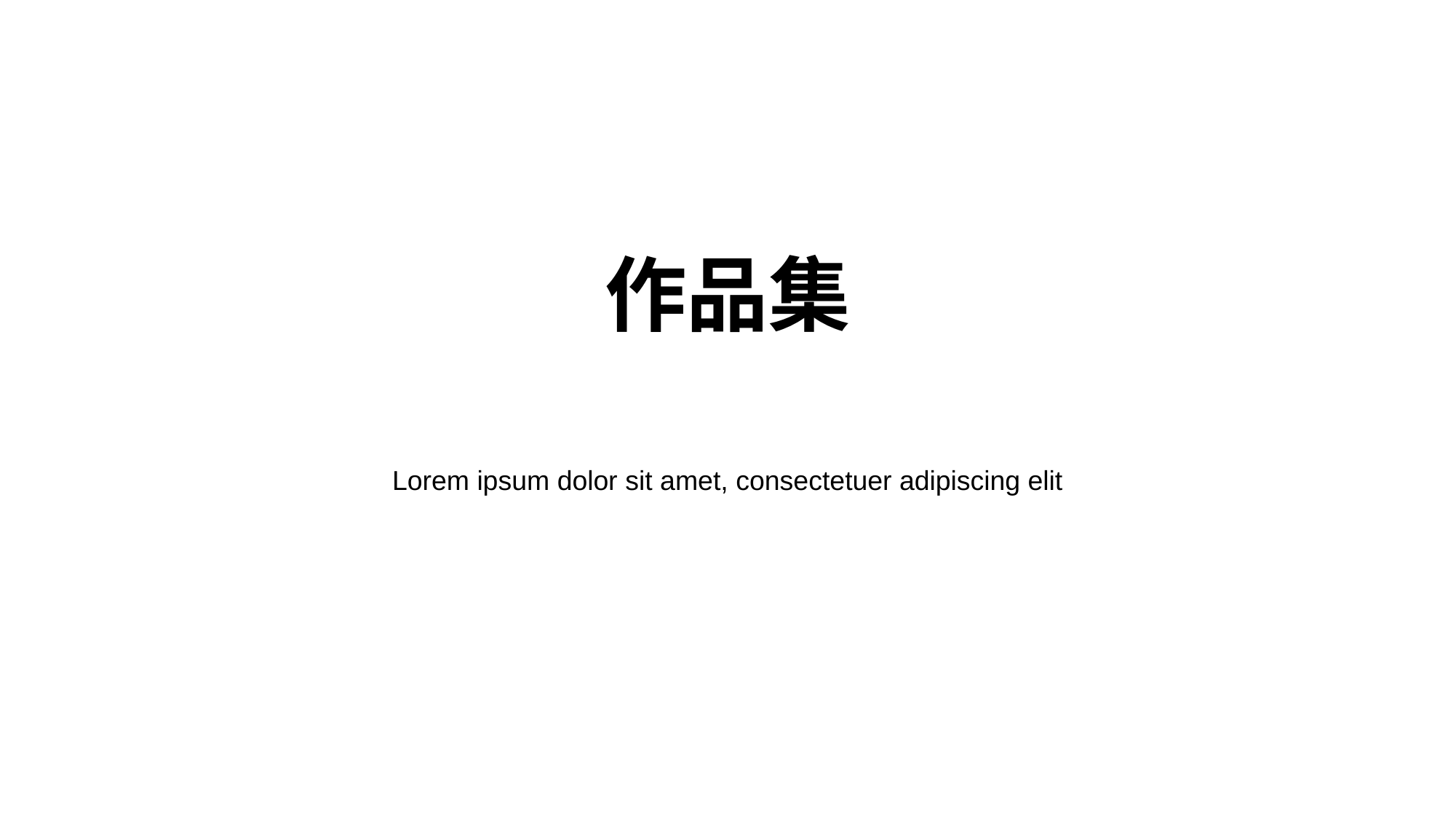

作品集
Lorem ipsum dolor sit amet, consectetuer adipiscing elit